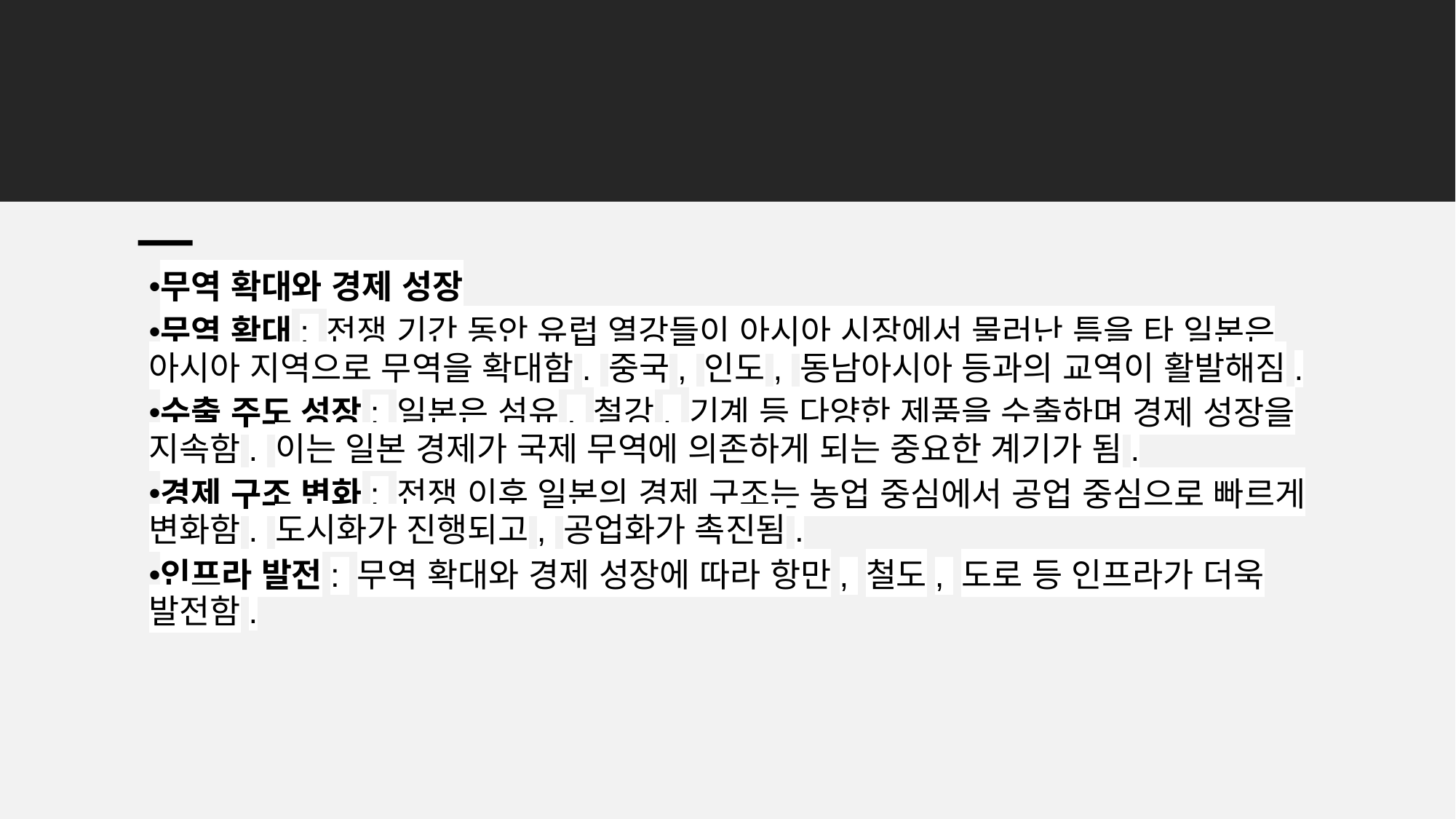

무역 확대와 경제 성장
무역 확대: 전쟁 기간 동안 유럽 열강들이 아시아 시장에서 물러난 틈을 타 일본은 아시아 지역으로 무역을 확대함. 중국, 인도, 동남아시아 등과의 교역이 활발해짐.
수출 주도 성장: 일본은 섬유, 철강, 기계 등 다양한 제품을 수출하며 경제 성장을 지속함. 이는 일본 경제가 국제 무역에 의존하게 되는 중요한 계기가 됨.
경제 구조 변화: 전쟁 이후 일본의 경제 구조는 농업 중심에서 공업 중심으로 빠르게 변화함. 도시화가 진행되고, 공업화가 촉진됨.
인프라 발전: 무역 확대와 경제 성장에 따라 항만, 철도, 도로 등 인프라가 더욱 발전함.